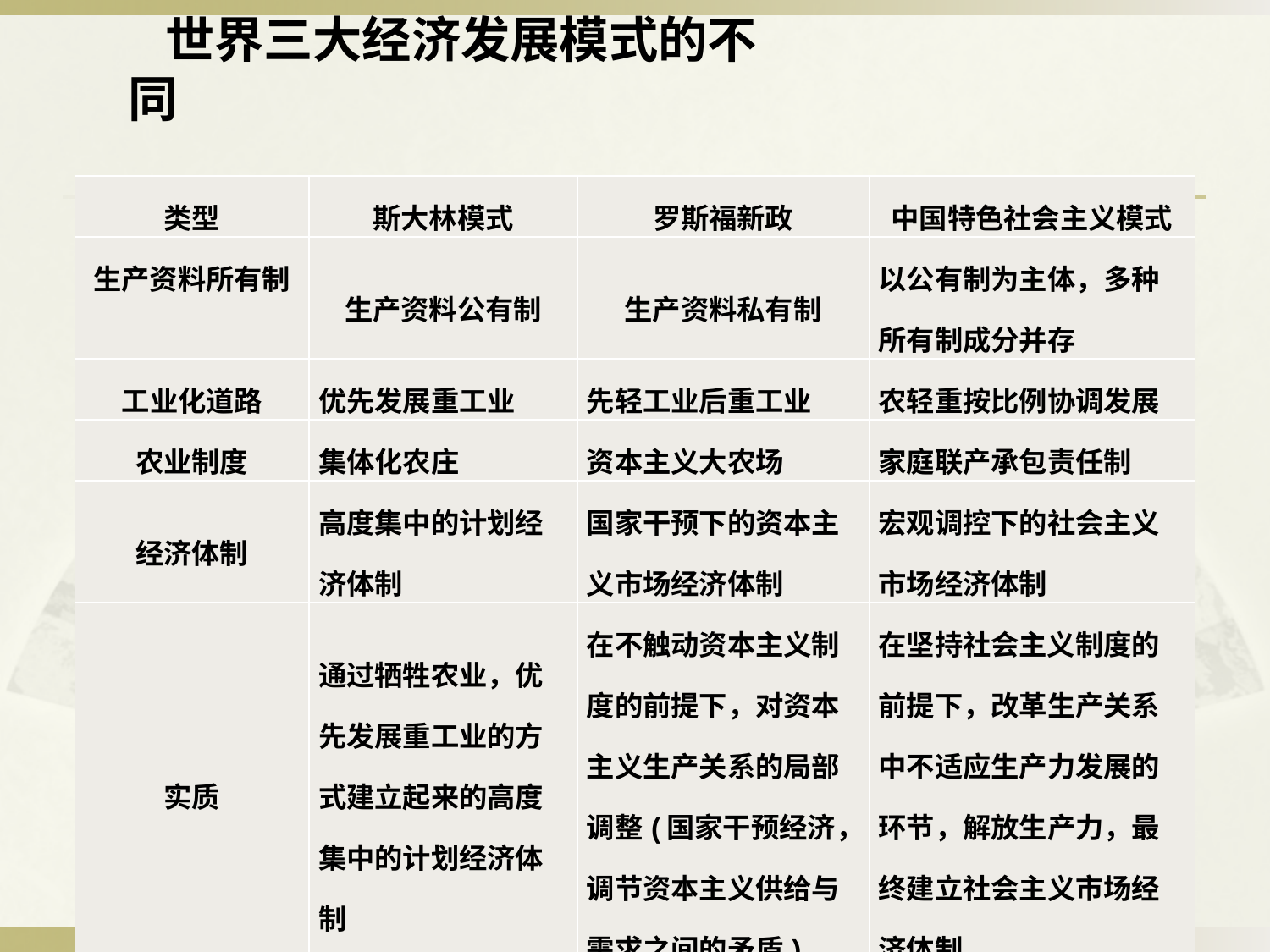

世界三大经济发展模式的不同

| 类型 | 斯大林模式 | 罗斯福新政 | 中国特色社会主义模式 |
| --- | --- | --- | --- |
| 生产资料所有制 | 生产资料公有制 | 生产资料私有制 | 以公有制为主体，多种所有制成分并存 |
| 工业化道路 | 优先发展重工业 | 先轻工业后重工业 | 农轻重按比例协调发展 |
| 农业制度 | 集体化农庄 | 资本主义大农场 | 家庭联产承包责任制 |
| 经济体制 | 高度集中的计划经济体制 | 国家干预下的资本主义市场经济体制 | 宏观调控下的社会主义市场经济体制 |
| 实质 | 通过牺牲农业，优先发展重工业的方式建立起来的高度集中的计划经济体制 | 在不触动资本主义制度的前提下，对资本主义生产关系的局部调整(国家干预经济，调节资本主义供给与需求之间的矛盾) | 在坚持社会主义制度的前提下，改革生产关系中不适应生产力发展的环节，解放生产力，最终建立社会主义市场经济体制 |